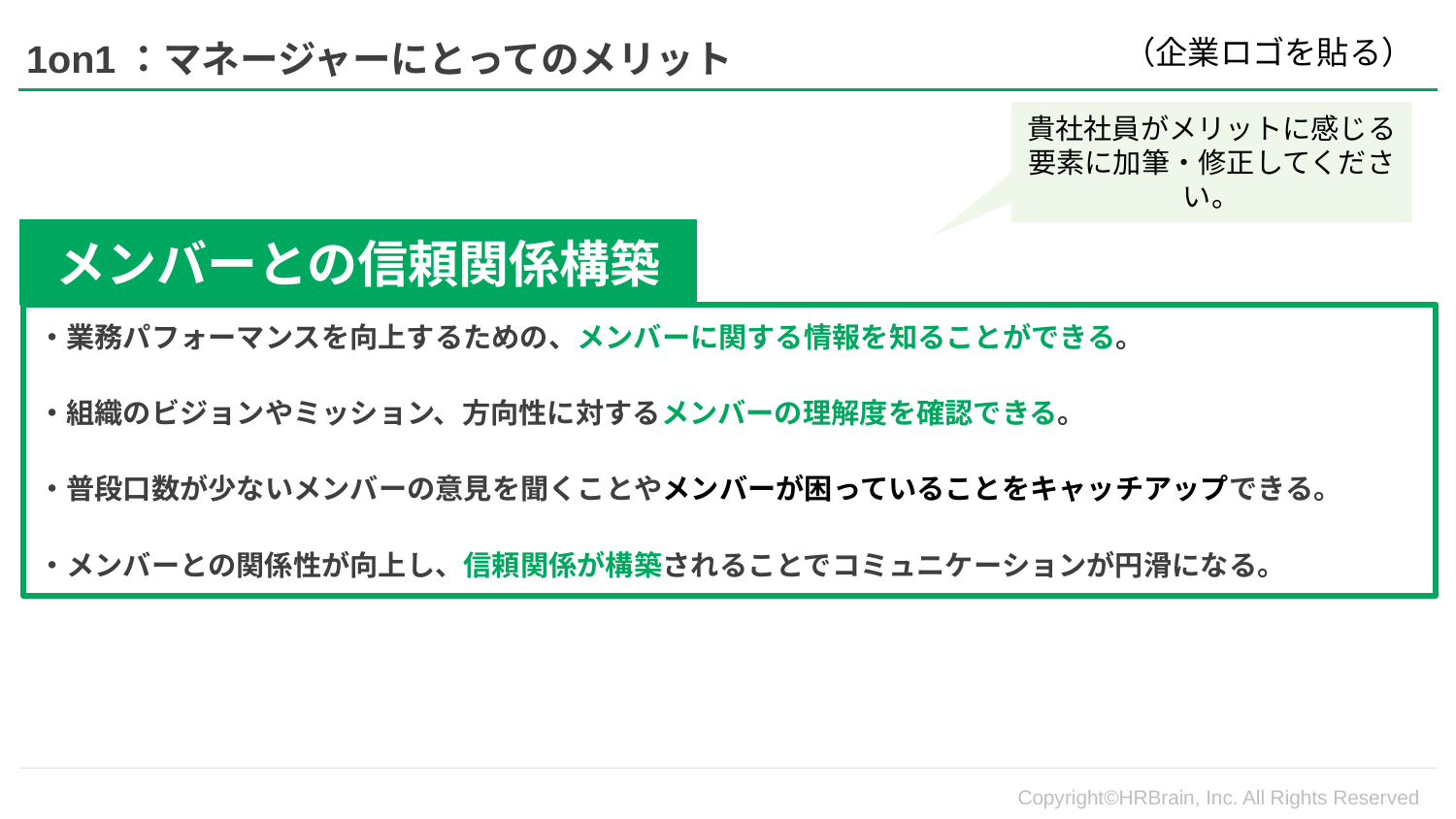

（企業ロゴを貼る）
1on1：マネージャーにとってのメリット
貴社社員がメリットに感じる要素に加筆・修正してください。
メンバーとの信頼関係構築
・業務パフォーマンスを向上するための、メンバーに関する情報を知ることができる。

・組織のビジョンやミッション、方向性に対するメンバーの理解度を確認できる。

・普段口数が少ないメンバーの意見を聞くことやメンバーが困っていることをキャッチアップできる。

・メンバーとの関係性が向上し、信頼関係が構築されることでコミュニケーションが円滑になる。

Copyright©HRBrain, Inc. All Rights Reserved